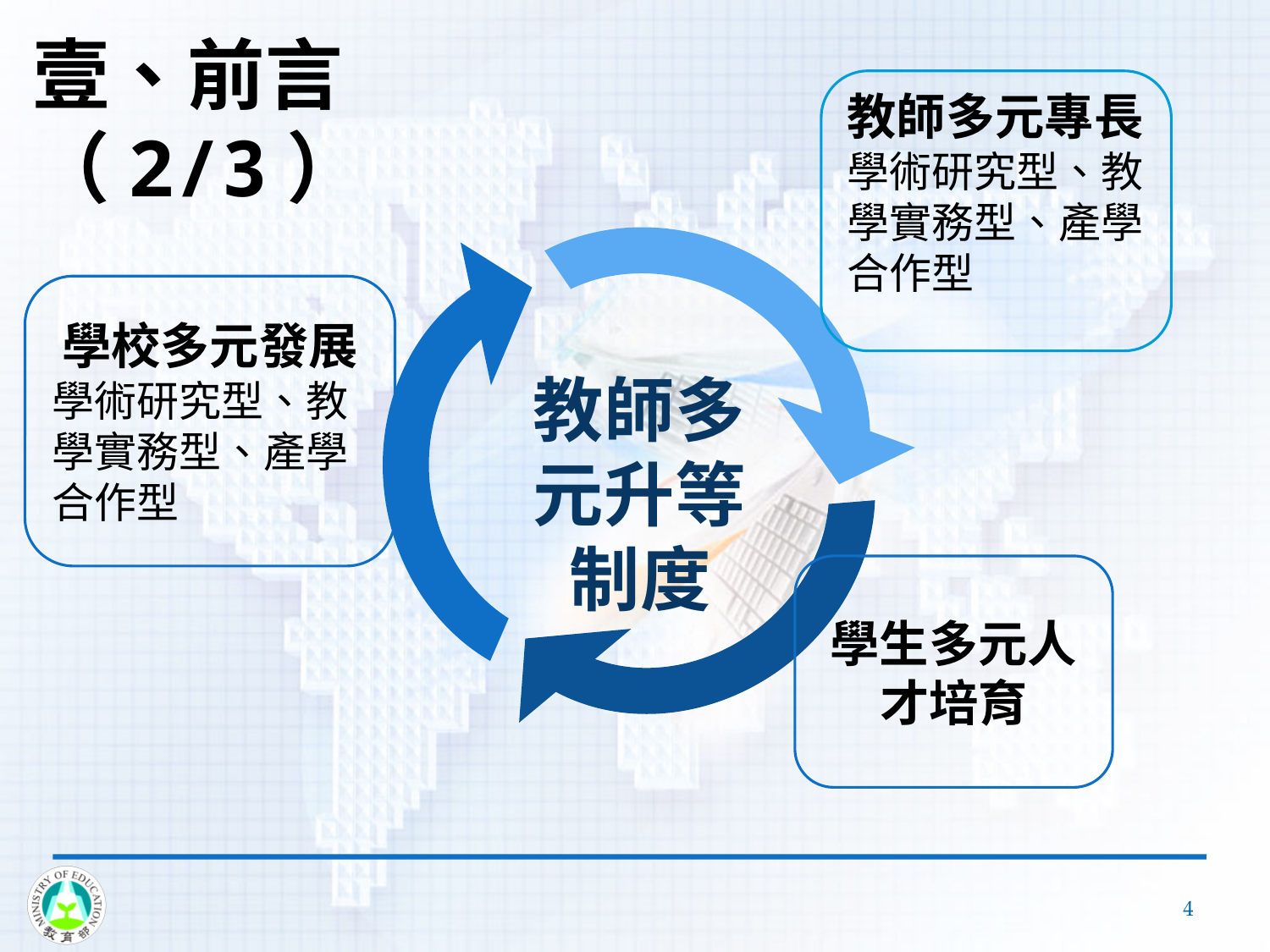

壹、前言（2/3）
教師多元專長學術研究型、教學實務型、產學合作型

學校多元發展
學術研究型、教學實務型、產學合作型

教師多元升等制度
學生多元人才培育
4